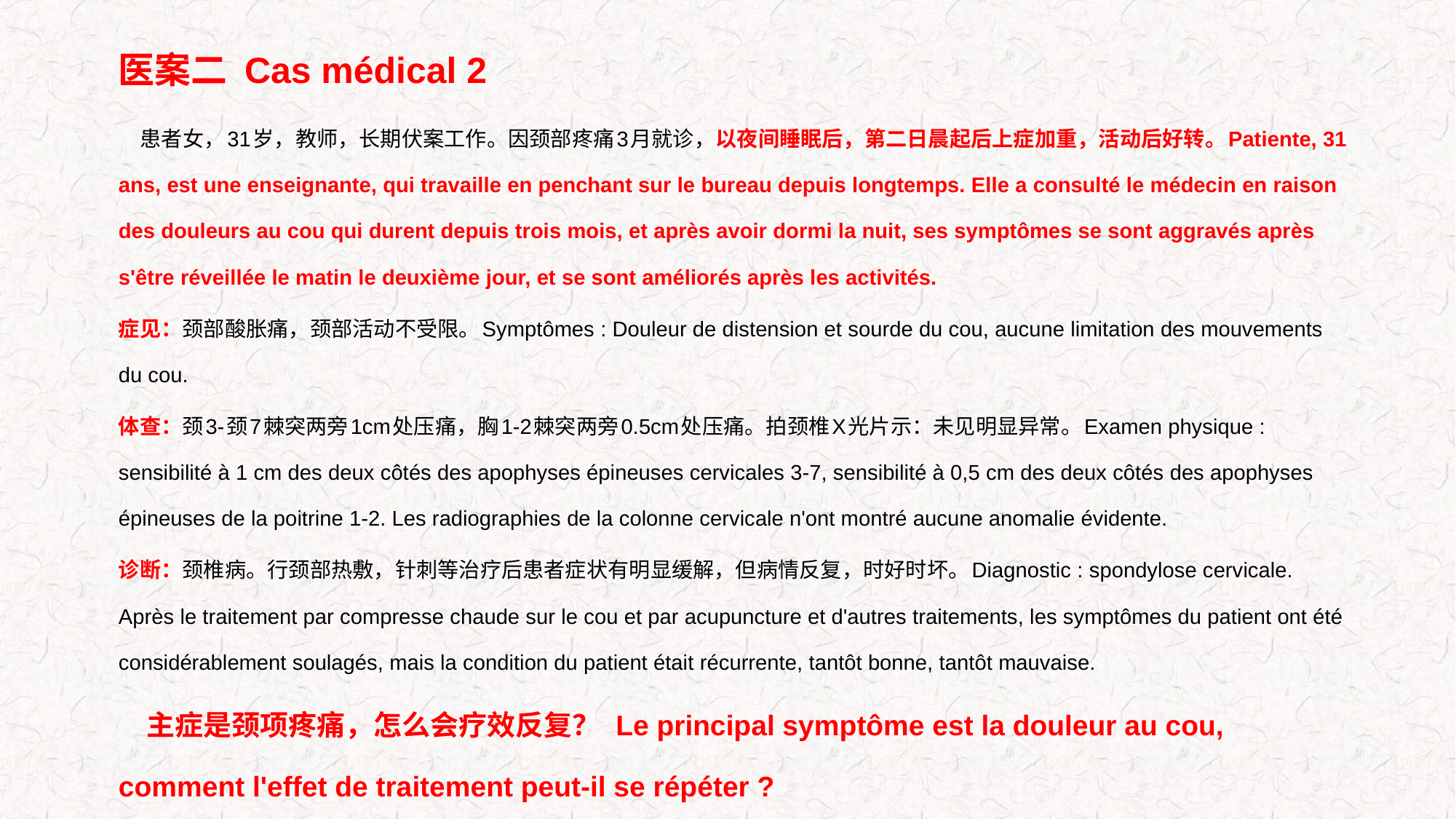

# 医案二 Cas médical 2
      患者女，31岁，教师，长期伏案工作。因颈部疼痛3月就诊，以夜间睡眠后，第二日晨起后上症加重，活动后好转。Patiente, 31 ans, est une enseignante, qui travaille en penchant sur le bureau depuis longtemps. Elle a consulté le médecin en raison des douleurs au cou qui durent depuis trois mois, et après avoir dormi la nuit, ses symptômes se sont aggravés après s'être réveillée le matin le deuxième jour, et se sont améliorés après les activités.
症见：颈部酸胀痛，颈部活动不受限。Symptômes : Douleur de distension et sourde du cou, aucune limitation des mouvements du cou.
体查：颈3-颈7棘突两旁1cm处压痛，胸1-2棘突两旁0.5cm处压痛。拍颈椎X光片示：未见明显异常。Examen physique : sensibilité à 1 cm des deux côtés des apophyses épineuses cervicales 3-7, sensibilité à 0,5 cm des deux côtés des apophyses épineuses de la poitrine 1-2. Les radiographies de la colonne cervicale n'ont montré aucune anomalie évidente.
诊断：颈椎病。行颈部热敷，针刺等治疗后患者症状有明显缓解，但病情反复，时好时坏。Diagnostic : spondylose cervicale. Après le traitement par compresse chaude sur le cou et par acupuncture et d'autres traitements, les symptômes du patient ont été considérablement soulagés, mais la condition du patient était récurrente, tantôt bonne, tantôt mauvaise.
    主症是颈项疼痛，怎么会疗效反复？  Le principal symptôme est la douleur au cou, comment l'effet de traitement peut-il se répéter ?